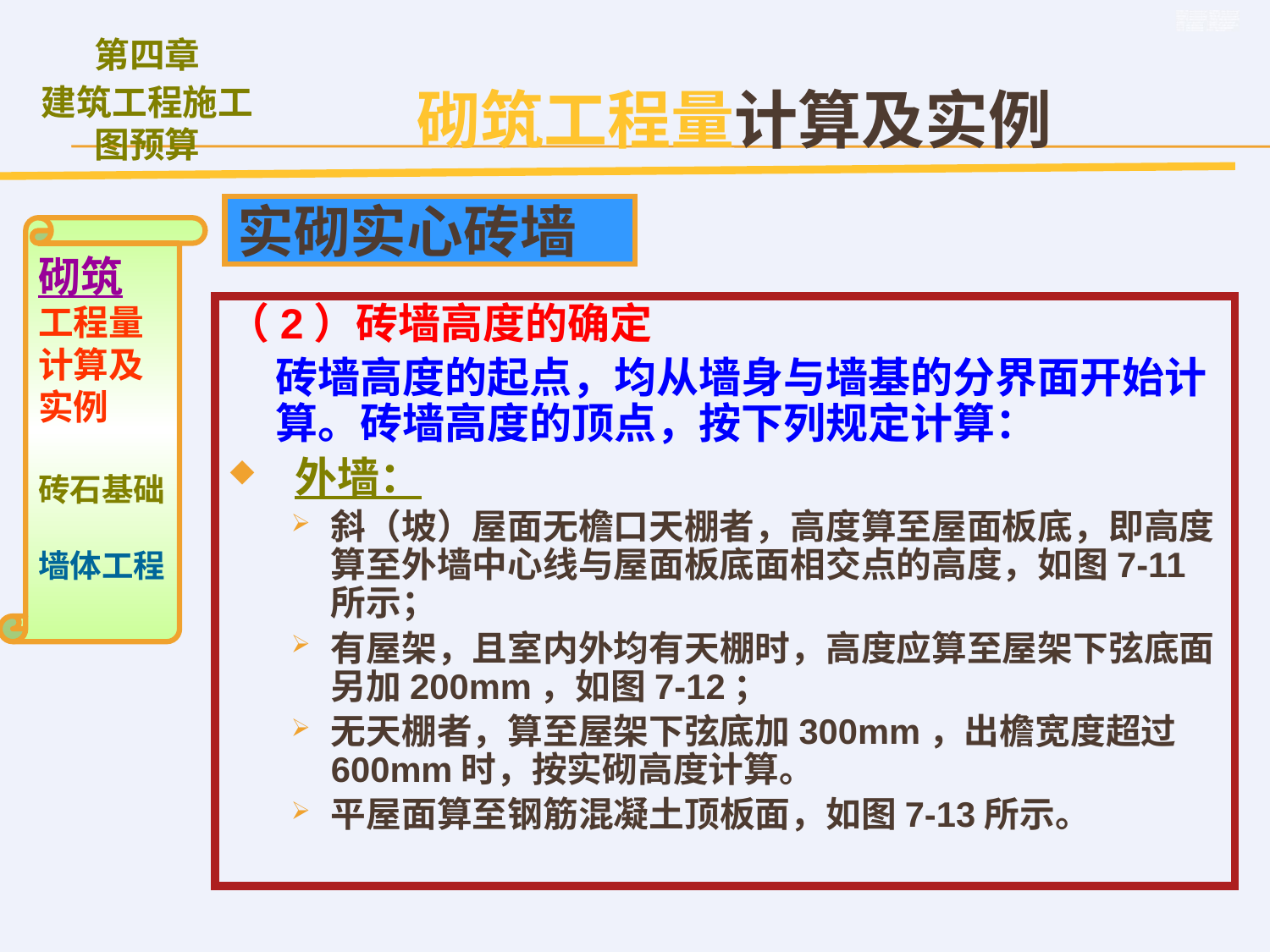

砌筑工程量计算及实例
实砌实心砖墙
砌筑
工程量计算及实例

砖石基础

墙体工程

（2）砖墙高度的确定
    砖墙高度的起点，均从墙身与墙基的分界面开始计算。砖墙高度的顶点，按下列规定计算：
 外墙：
斜（坡）屋面无檐口天棚者，高度算至屋面板底，即高度算至外墙中心线与屋面板底面相交点的高度，如图7-11所示；
有屋架，且室内外均有天棚时，高度应算至屋架下弦底面另加200mm，如图7-12；
无天棚者，算至屋架下弦底加300mm，出檐宽度超过600mm时，按实砌高度计算。
平屋面算至钢筋混凝土顶板面，如图7-13所示。
41